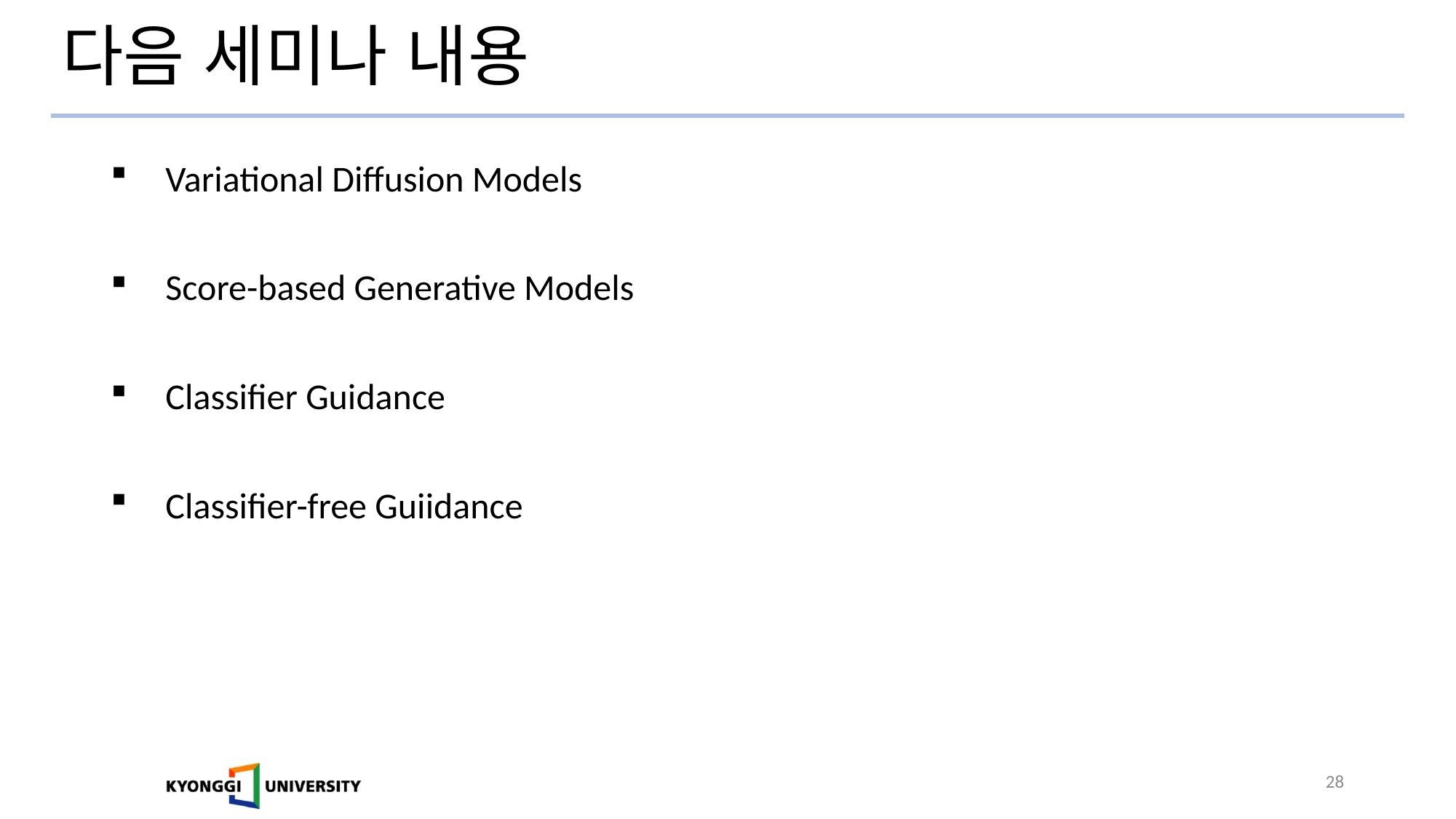

# 다음 세미나 내용
Variational Diffusion Models

Score-based Generative Models

Classifier Guidance

Classifier-free Guiidance
28